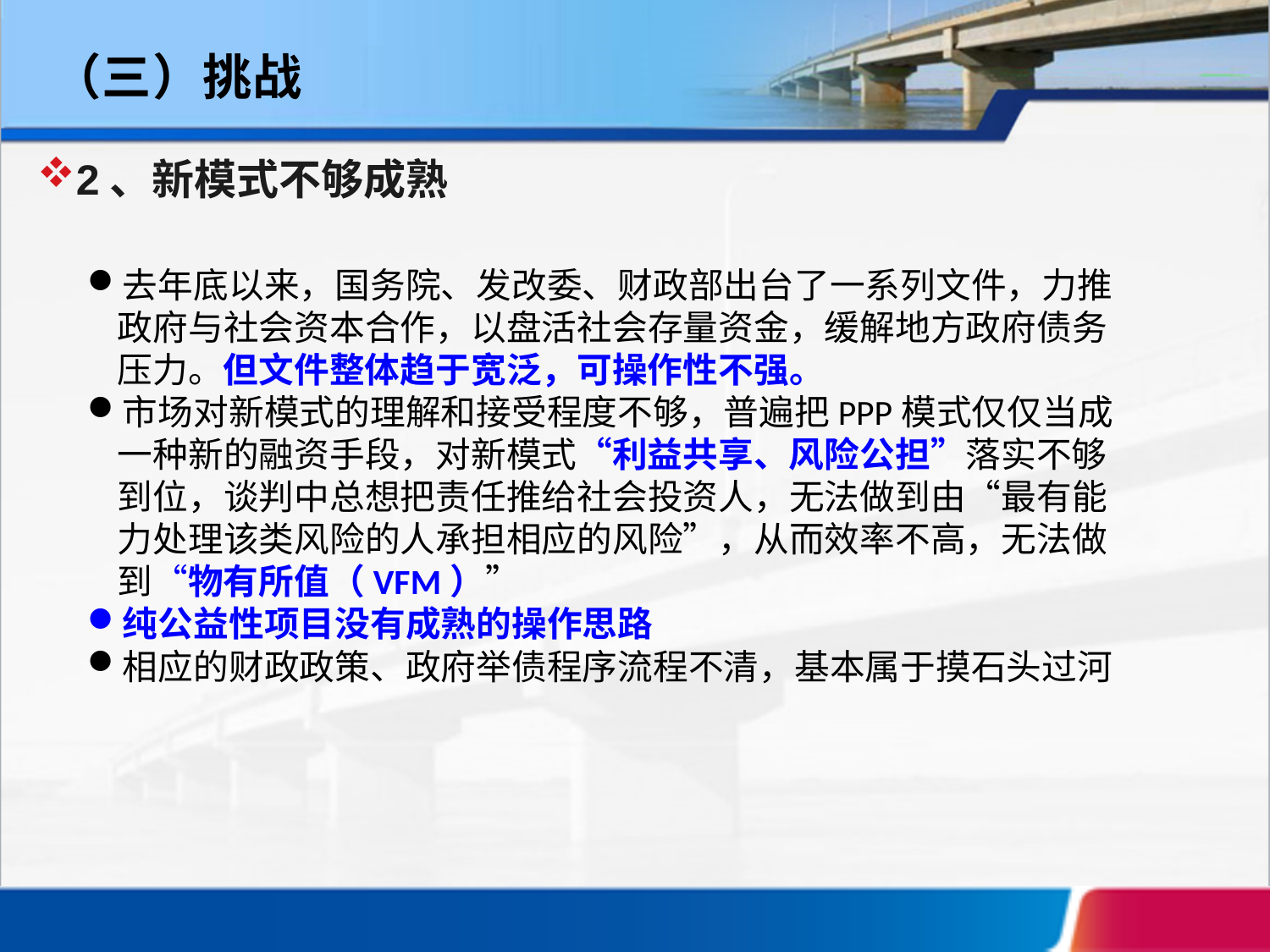

（三）挑战
2、新模式不够成熟
去年底以来，国务院、发改委、财政部出台了一系列文件，力推政府与社会资本合作，以盘活社会存量资金，缓解地方政府债务压力。但文件整体趋于宽泛，可操作性不强。
市场对新模式的理解和接受程度不够，普遍把PPP模式仅仅当成一种新的融资手段，对新模式“利益共享、风险公担”落实不够到位，谈判中总想把责任推给社会投资人，无法做到由“最有能力处理该类风险的人承担相应的风险”，从而效率不高，无法做到“物有所值（VFM）”
纯公益性项目没有成熟的操作思路
相应的财政政策、政府举债程序流程不清，基本属于摸石头过河